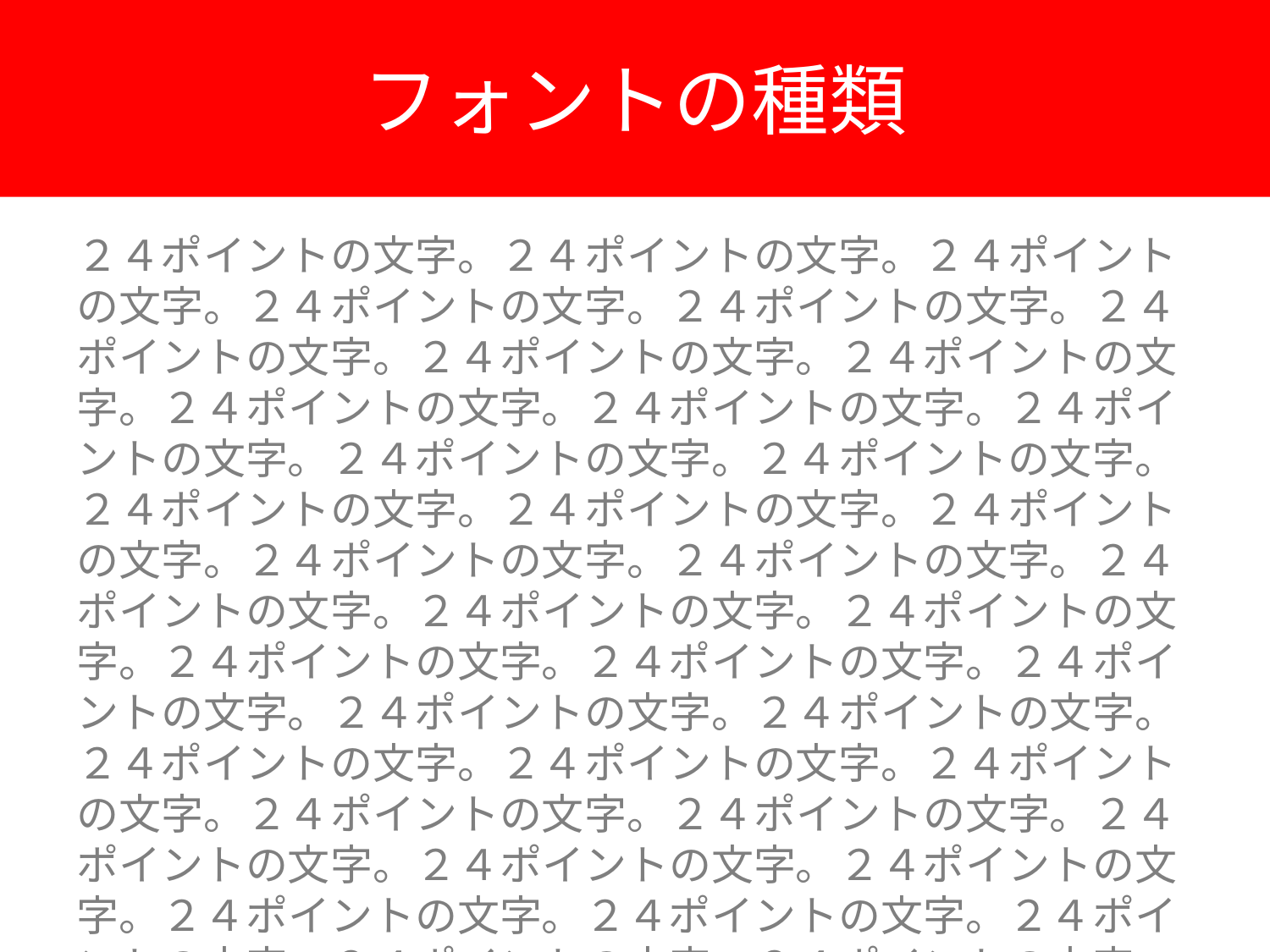

# フォントの種類
２４ポイントの文字。２４ポイントの文字。２４ポイントの文字。２４ポイントの文字。２４ポイントの文字。２４ポイントの文字。２４ポイントの文字。２４ポイントの文字。２４ポイントの文字。２４ポイントの文字。２４ポイントの文字。２４ポイントの文字。２４ポイントの文字。２４ポイントの文字。２４ポイントの文字。２４ポイントの文字。２４ポイントの文字。２４ポイントの文字。２４ポイントの文字。２４ポイントの文字。２４ポイントの文字。２４ポイントの文字。２４ポイントの文字。２４ポイントの文字。２４ポイントの文字。２４ポイントの文字。２４ポイントの文字。２４ポイントの文字。２４ポイントの文字。２４ポイントの文字。２４ポイントの文字。２４ポイントの文字。２４ポイントの文字。２４ポイントの文字。２４ポイントの文字。２４ポイントの文字。２４ポイントの文字。２４ポイントの文字。２４ポイントの文字。２４ポイントの文字。２４ポイントの文字。２４ポイントの文字。２４ポイントの文字。２４ポイントの